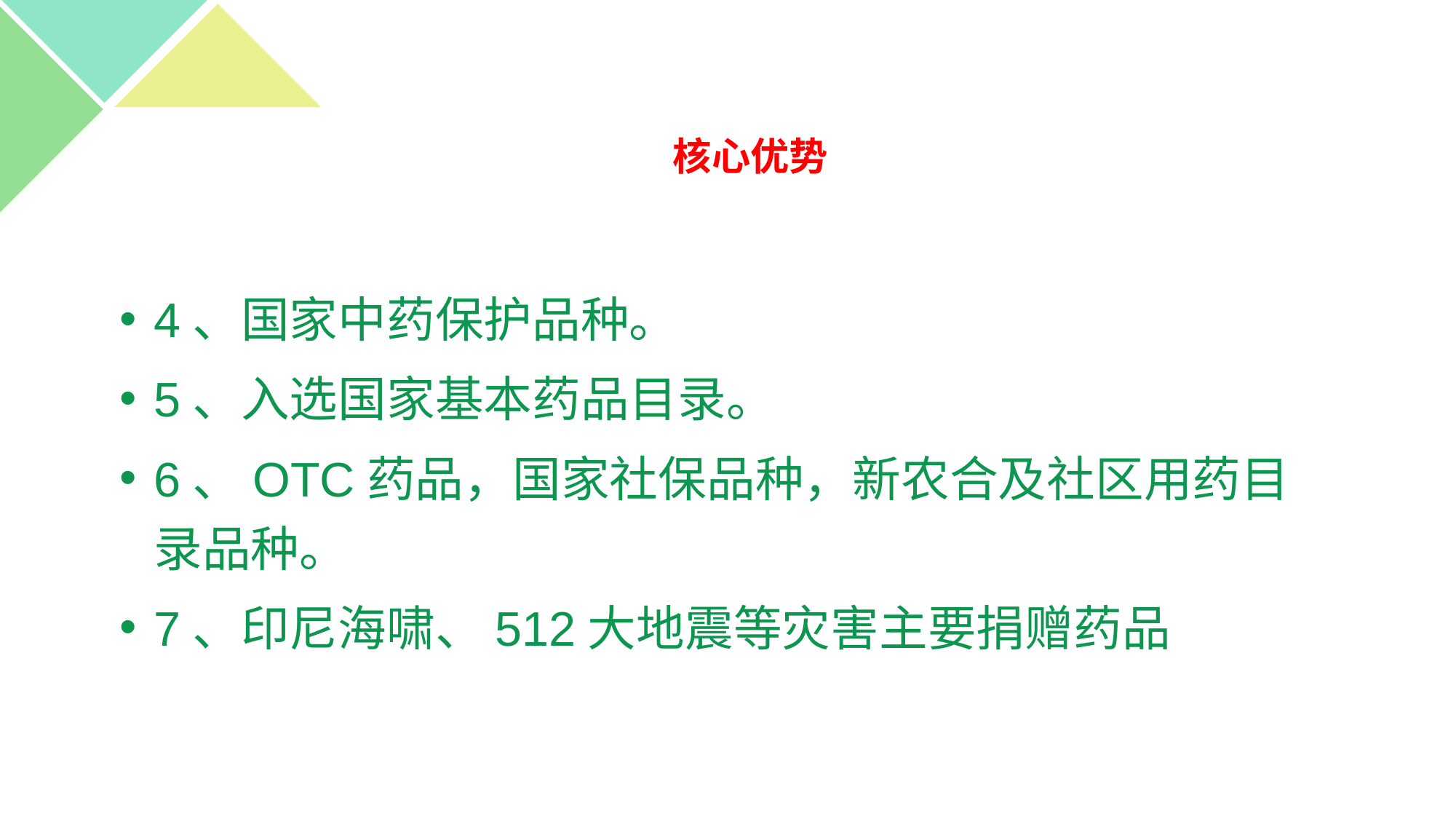

# 核心优势
4、国家中药保护品种。
5、入选国家基本药品目录。
6、OTC药品，国家社保品种，新农合及社区用药目录品种。
7、印尼海啸、512大地震等灾害主要捐赠药品